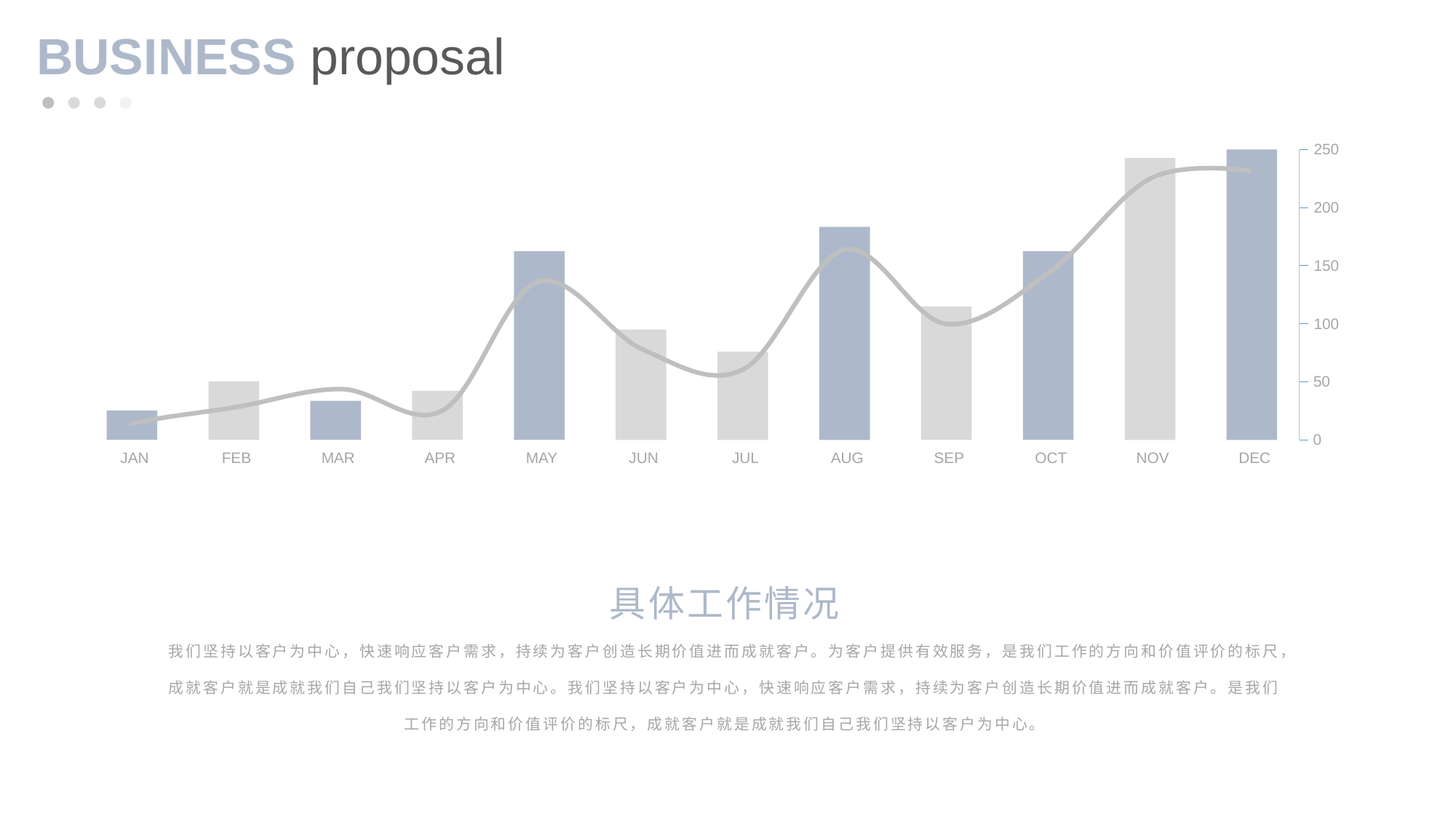

BUSINESS proposal

250
200
150
100
50
0

JAN
FEB
MAR
APR
MAY
JUN
JUL
AUG
SEP
OCT
NOV
DEC

具体工作情况
我们坚持以客户为中心，快速响应客户需求，持续为客户创造长期价值进而成就客户。为客户提供有效服务，是我们工作的方向和价值评价的标尺，成就客户就是成就我们自己我们坚持以客户为中心。我们坚持以客户为中心，快速响应客户需求，持续为客户创造长期价值进而成就客户。是我们工作的方向和价值评价的标尺，成就客户就是成就我们自己我们坚持以客户为中心。